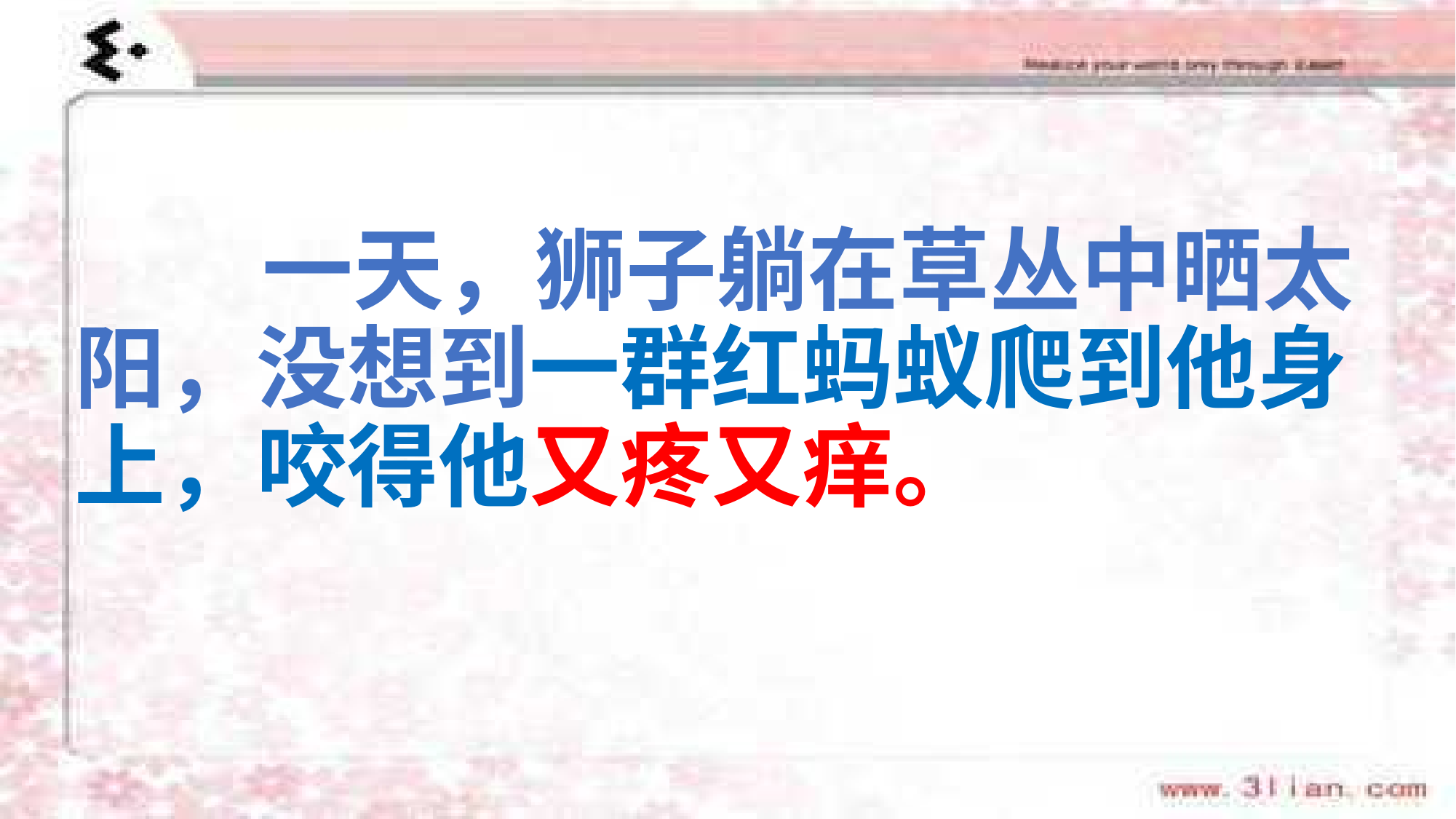

# 一天，狮子躺在草丛中晒太阳，没想到一群红蚂蚁爬到他身上，咬得他又疼又痒。